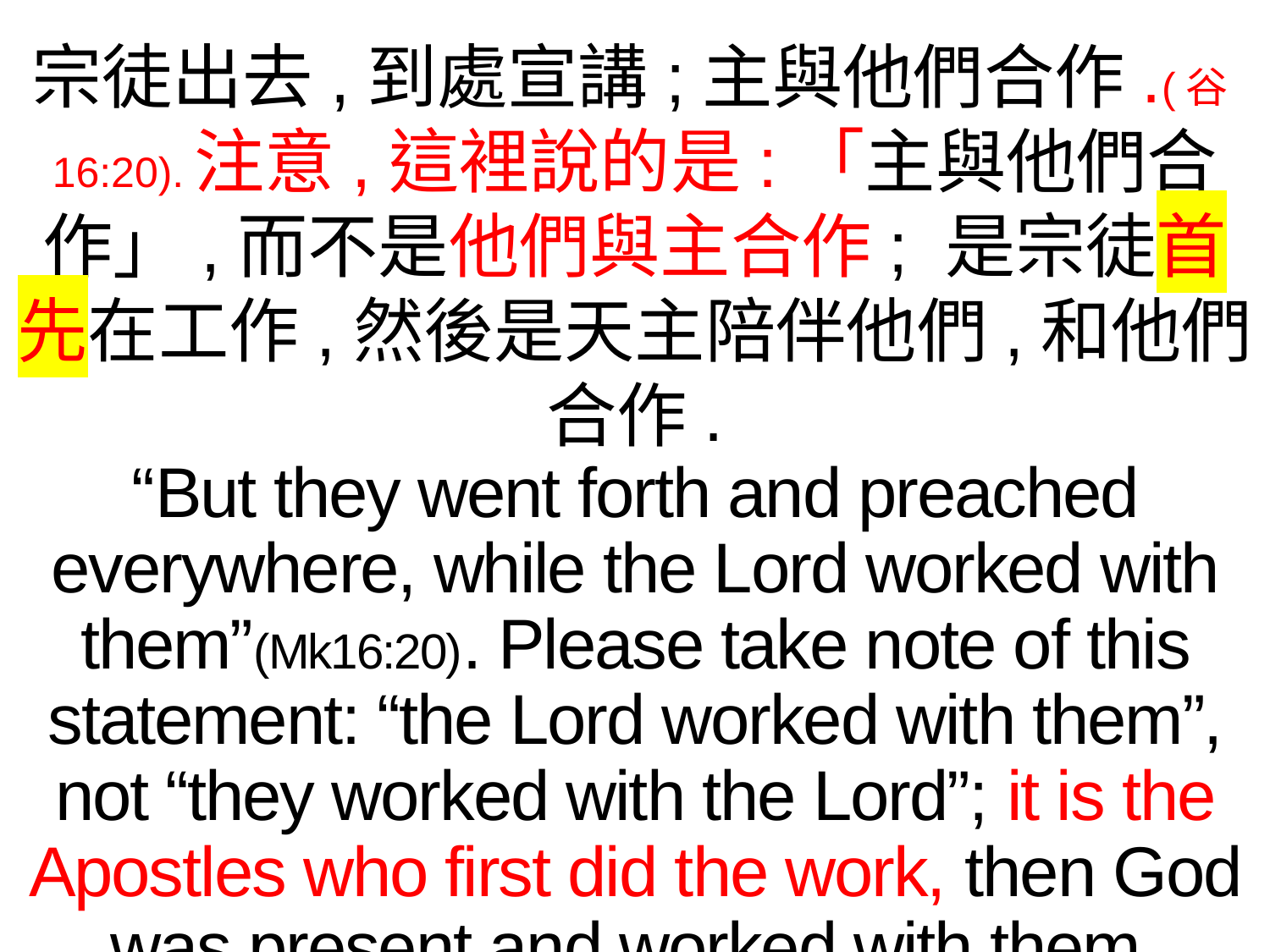

宗徒出去,到處宣講;主與他們合作.(谷16:20).注意,這裡說的是:「主與他們合作」,而不是他們與主合作; 是宗徒首先在工作,然後是天主陪伴他們,和他們合作.
“But they went forth and preached everywhere, while the Lord worked with them”(Mk16:20). Please take note of this statement: “the Lord worked with them”, not “they worked with the Lord”; it is the Apostles who first did the work, then God was present and worked with them.